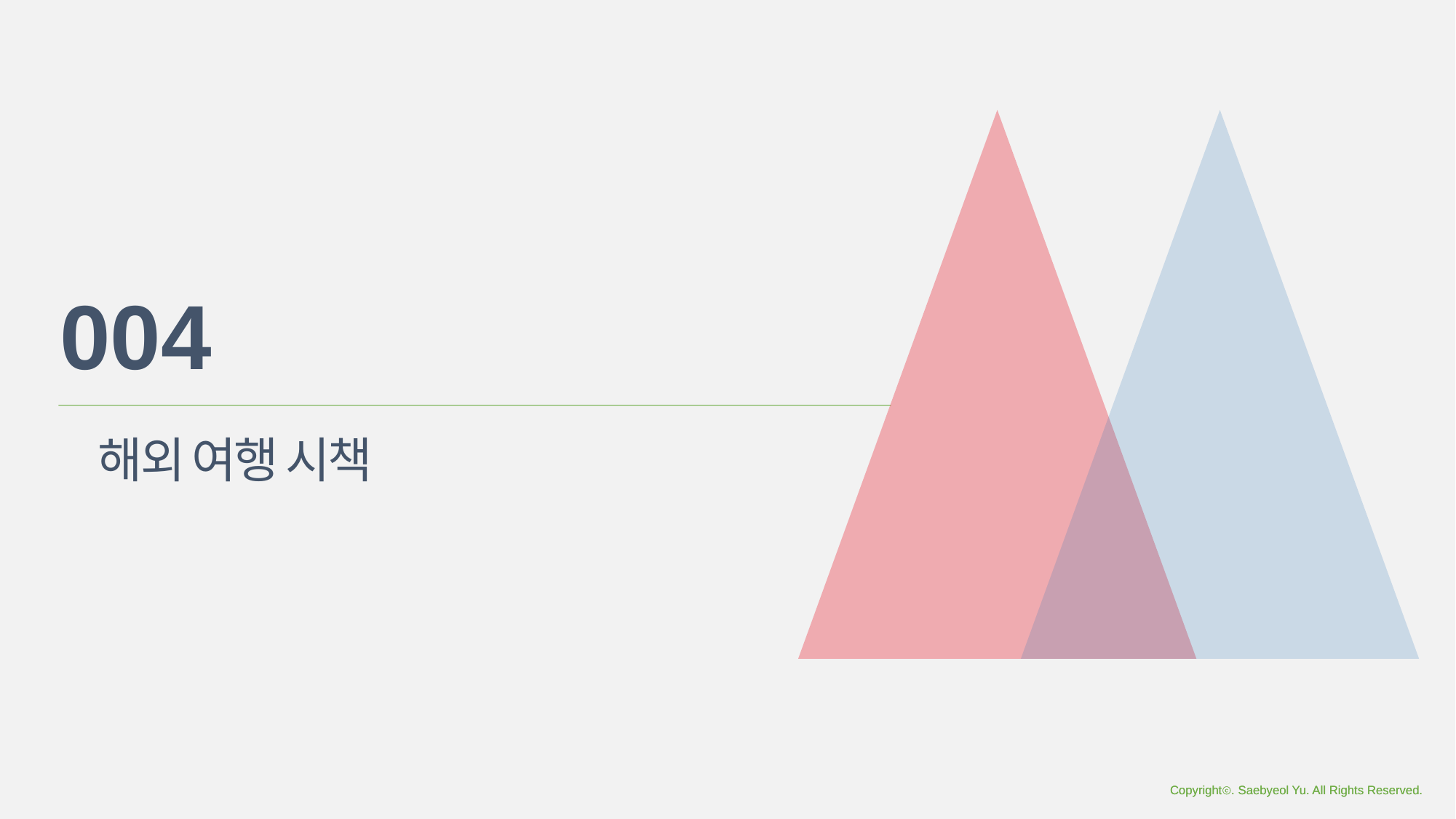

004
해외 여행 시책
Copyrightⓒ. Saebyeol Yu. All Rights Reserved.